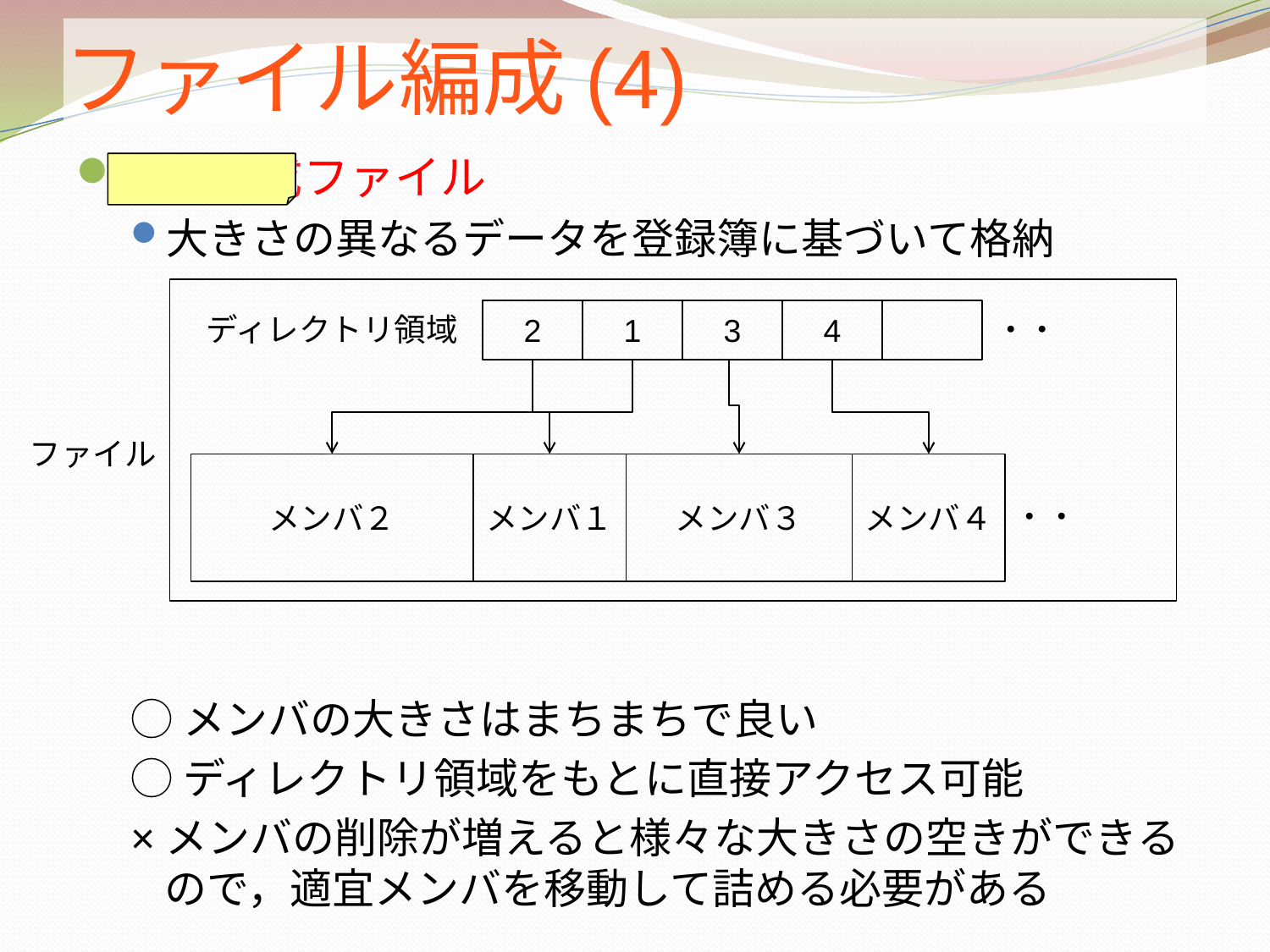

# ファイル編成(4)
区分編成ファイル
大きさの異なるデータを登録簿に基づいて格納

◯メンバの大きさはまちまちで良い
◯ディレクトリ領域をもとに直接アクセス可能
×メンバの削除が増えると様々な大きさの空きができるので，適宜メンバを移動して詰める必要がある

2
1
3
4

ディレクトリ領域
・・
ファイル
メンバ２
メンバ１
メンバ３
メンバ４
・・